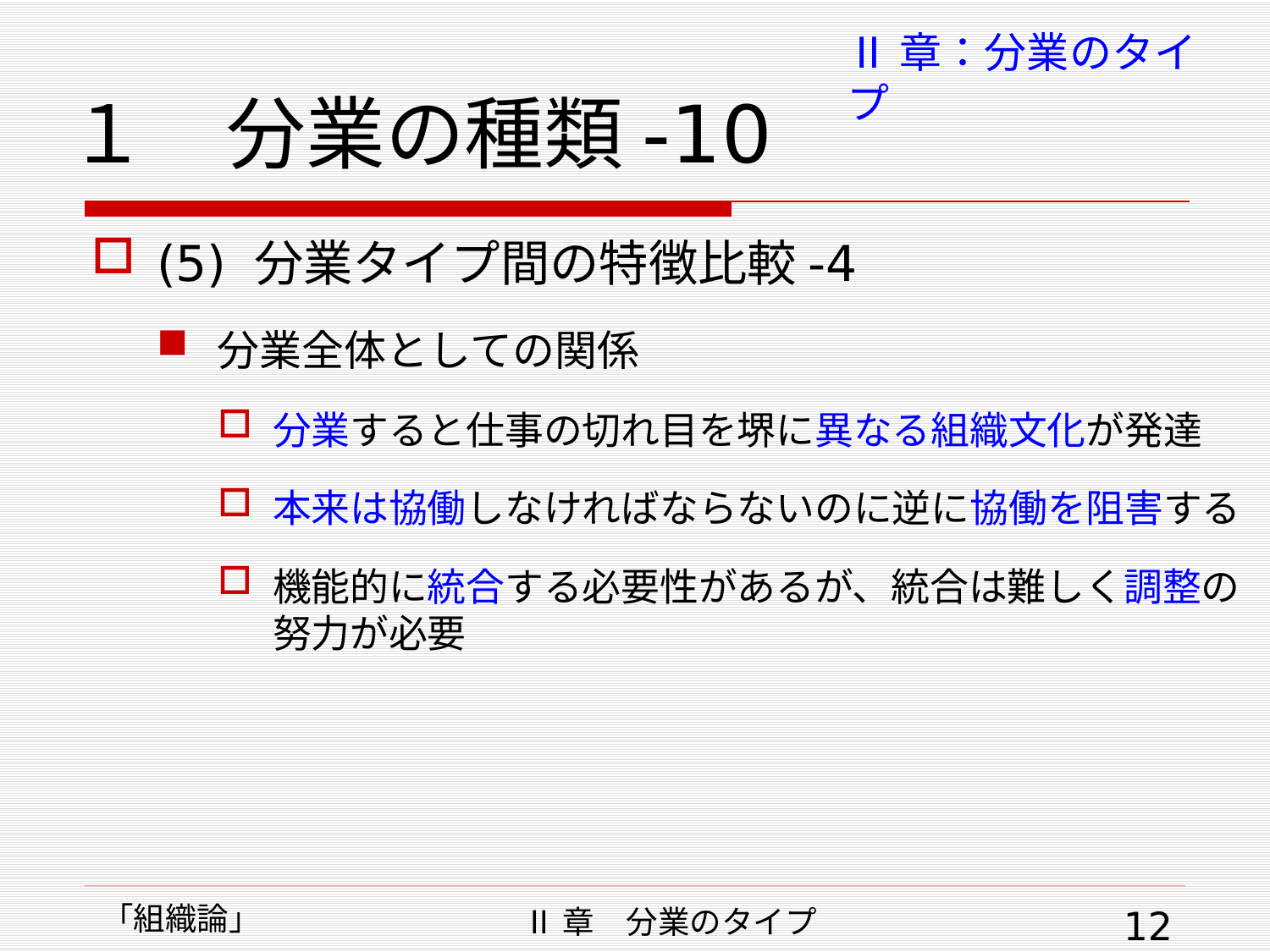

# １　分業の種類-10
Ⅱ章：分業のタイプ
(5) 分業タイプ間の特徴比較-4
分業全体としての関係
分業すると仕事の切れ目を堺に異なる組織文化が発達
本来は協働しなければならないのに逆に協働を阻害する
機能的に統合する必要性があるが、統合は難しく調整の努力が必要
「組織論」
Ⅱ章　分業のタイプ
12